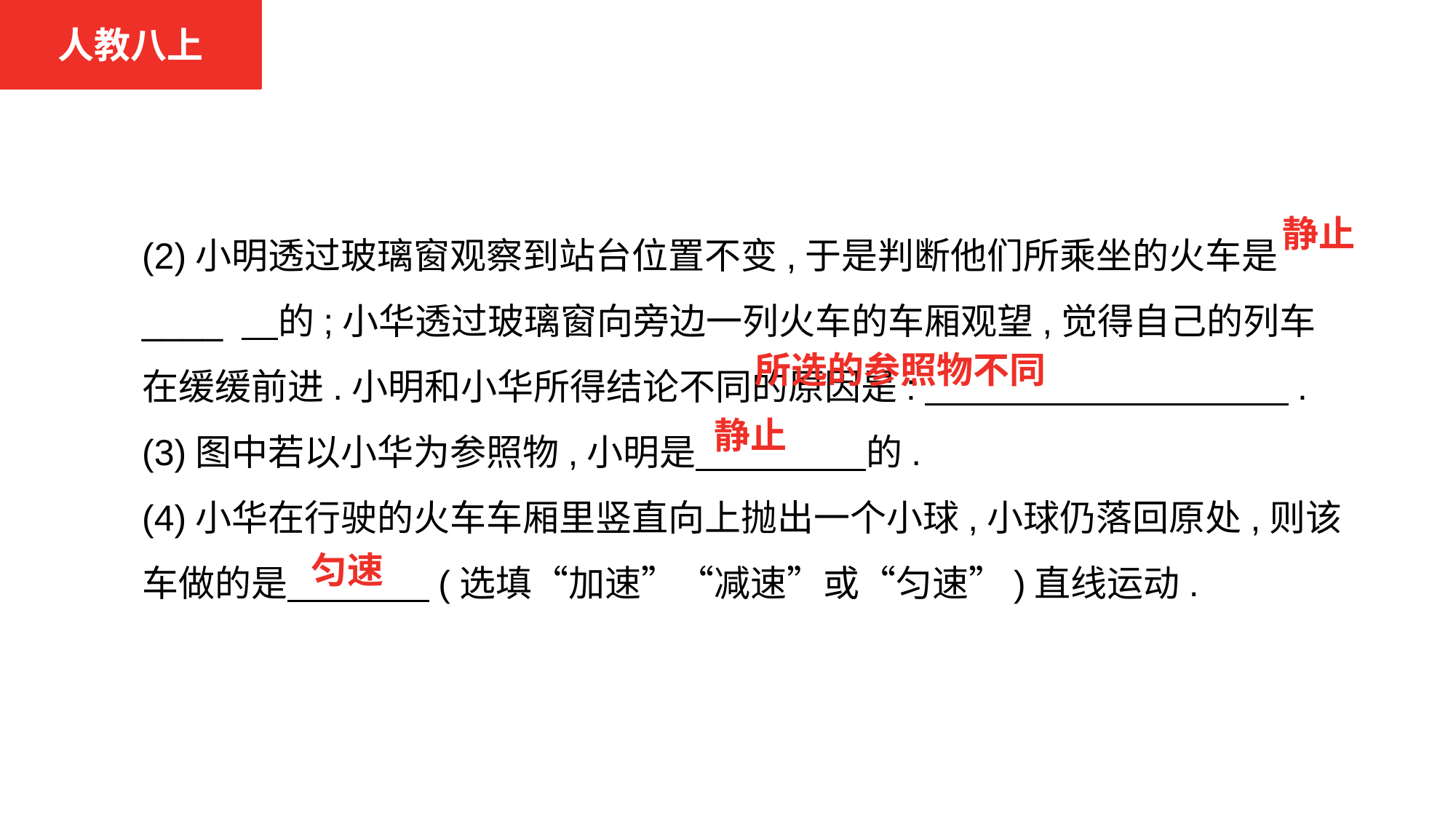

人教八上
(2)小明透过玻璃窗观察到站台位置不变,于是判断他们所乘坐的火车是____ 　的;小华透过玻璃窗向旁边一列火车的车厢观望,觉得自己的列车在缓缓前进.小明和小华所得结论不同的原因是:　　　　　　　　　　.
(3)图中若以小华为参照物,小明是　   　　　的.
(4)小华在行驶的火车车厢里竖直向上抛出一个小球,小球仍落回原处,则该车做的是　    　　(选填“加速”“减速”或“匀速”)直线运动.
静止
所选的参照物不同
静止
匀速